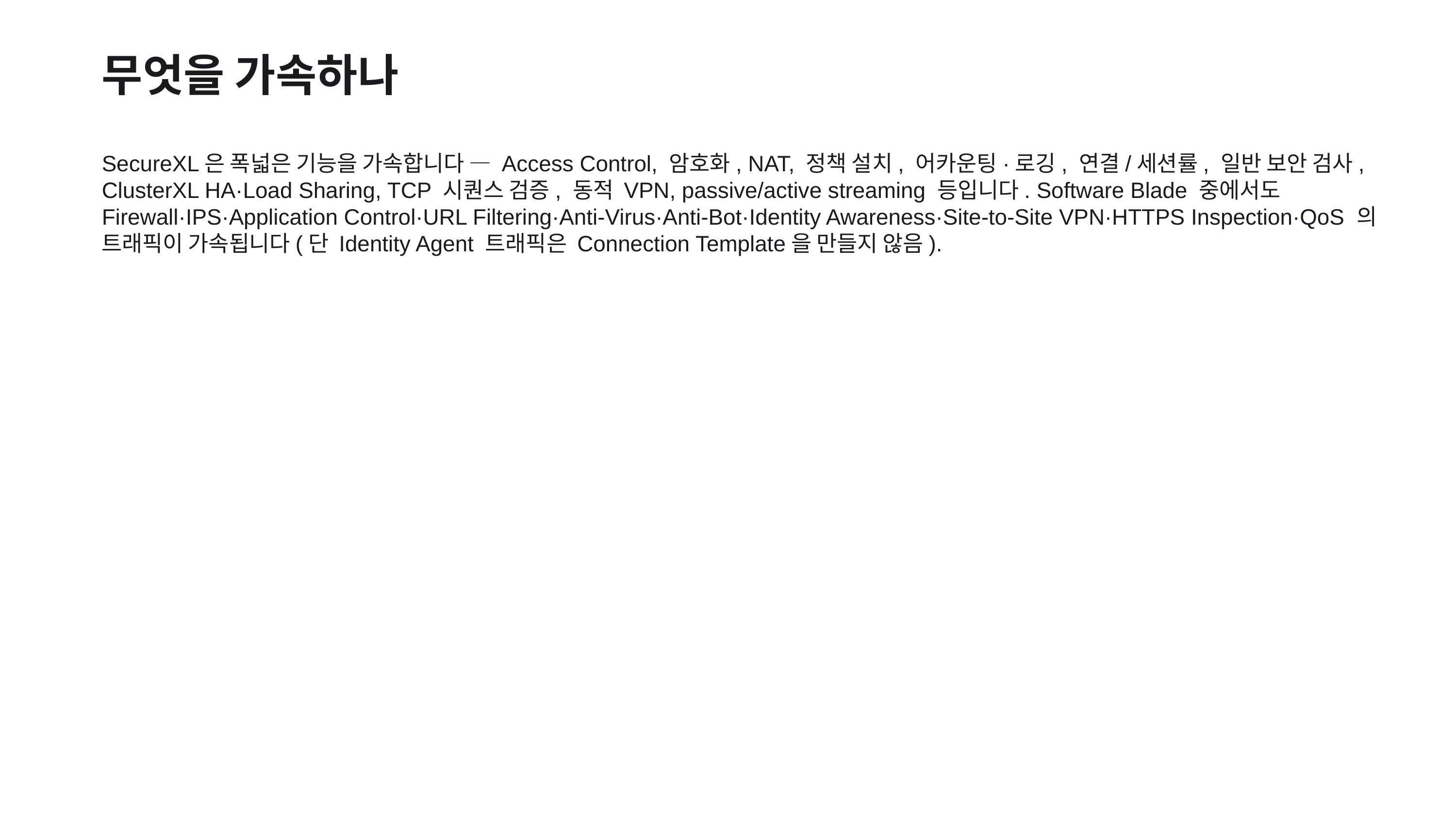

무엇을 가속하나
SecureXL은 폭넓은 기능을 가속합니다 — Access Control, 암호화, NAT, 정책 설치, 어카운팅·로깅, 연결/세션률, 일반 보안 검사, ClusterXL HA·Load Sharing, TCP 시퀀스 검증, 동적 VPN, passive/active streaming 등입니다. Software Blade 중에서도 Firewall·IPS·Application Control·URL Filtering·Anti-Virus·Anti-Bot·Identity Awareness·Site-to-Site VPN·HTTPS Inspection·QoS 의 트래픽이 가속됩니다(단 Identity Agent 트래픽은 Connection Template을 만들지 않음).